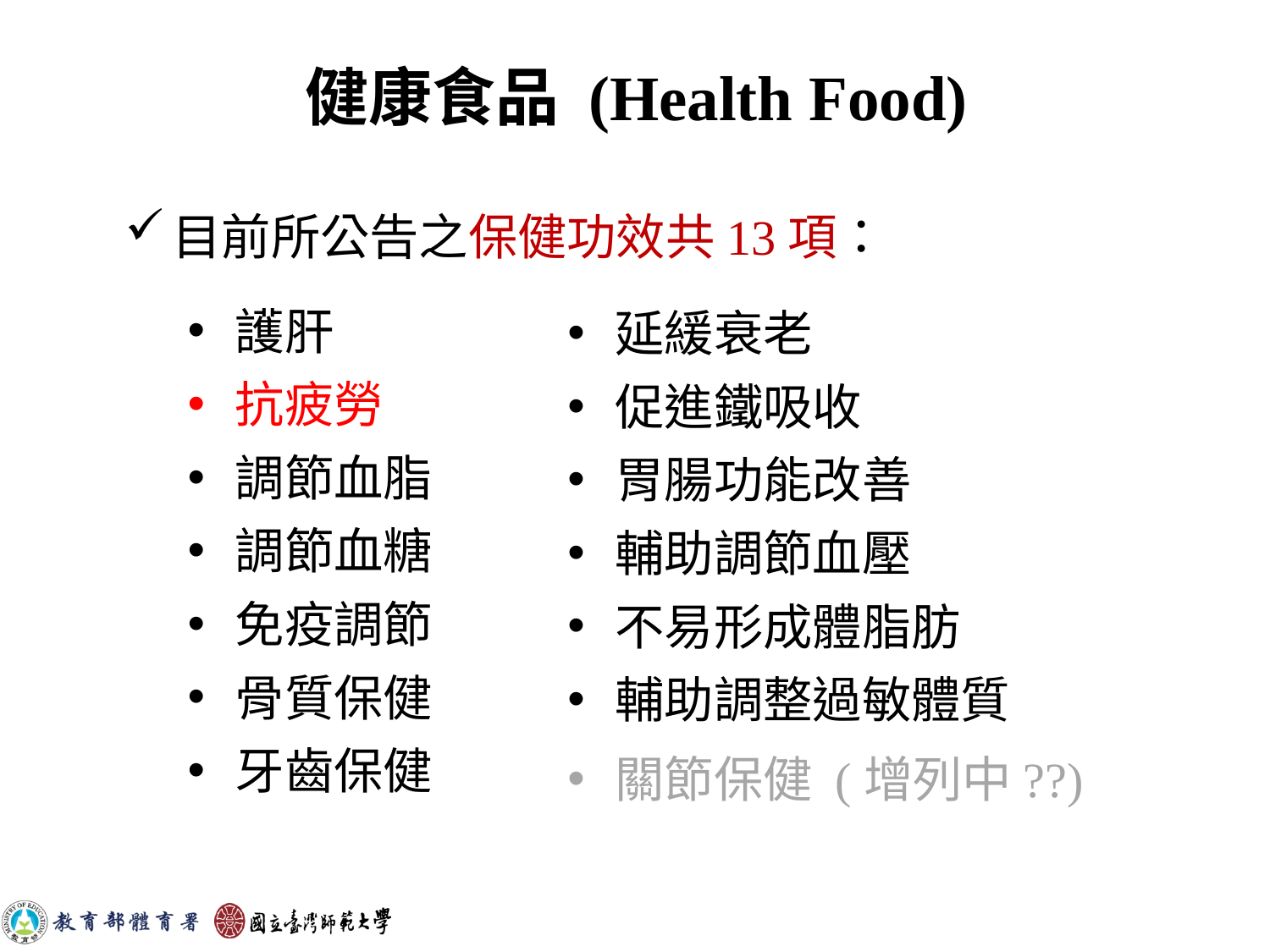

# 健康食品 (Health Food)

目前所公告之保健功效共13項：

護肝
抗疲勞
調節血脂
調節血糖
免疫調節
骨質保健
牙齒保健

延緩衰老
促進鐵吸收
胃腸功能改善
輔助調節血壓
不易形成體脂肪
輔助調整過敏體質
關節保健 (增列中??)